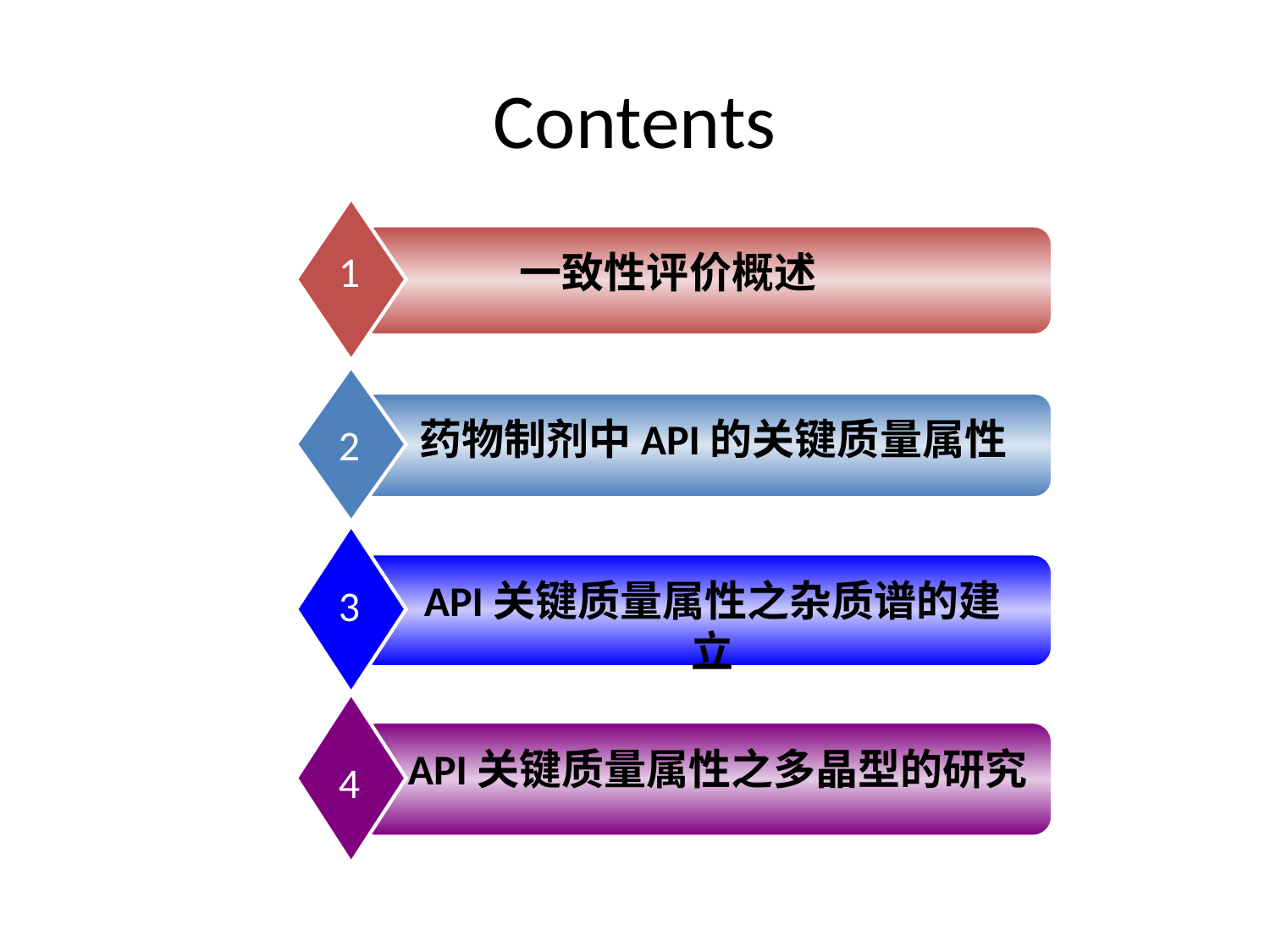

# Contents

1
一致性评价概述

药物制剂中API的关键质量属性
2

API关键质量属性之杂质谱的建立
3

API关键质量属性之多晶型的研究
4